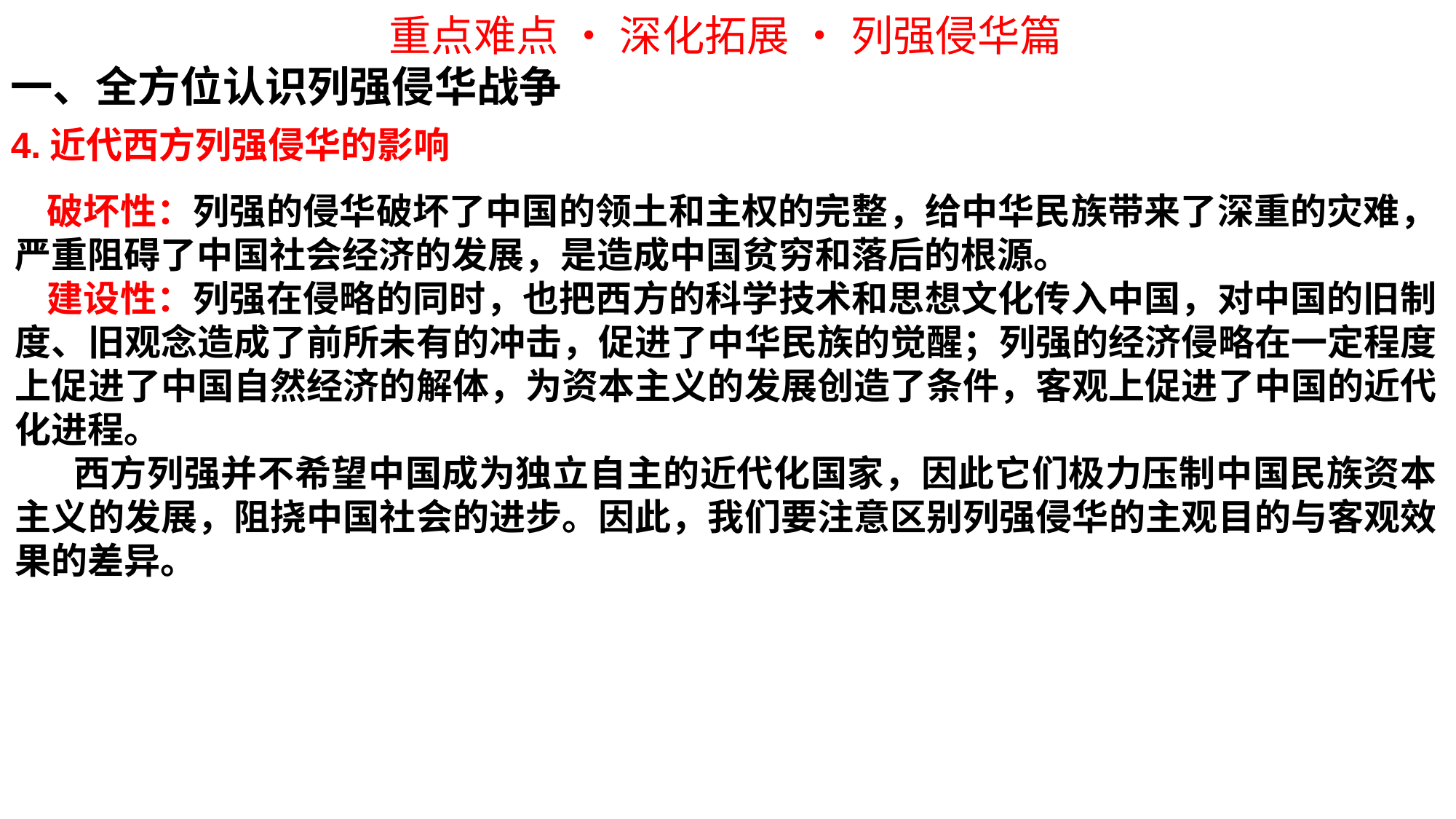

重点难点 • 深化拓展 • 列强侵华篇
一、全方位认识列强侵华战争
4.近代西方列强侵华的影响
破坏性：列强的侵华破坏了中国的领土和主权的完整，给中华民族带来了深重的灾难，严重阻碍了中国社会经济的发展，是造成中国贫穷和落后的根源。
建设性：列强在侵略的同时，也把西方的科学技术和思想文化传入中国，对中国的旧制度、旧观念造成了前所未有的冲击，促进了中华民族的觉醒；列强的经济侵略在一定程度上促进了中国自然经济的解体，为资本主义的发展创造了条件，客观上促进了中国的近代化进程。
  西方列强并不希望中国成为独立自主的近代化国家，因此它们极力压制中国民族资本主义的发展，阻挠中国社会的进步。因此，我们要注意区别列强侵华的主观目的与客观效果的差异。